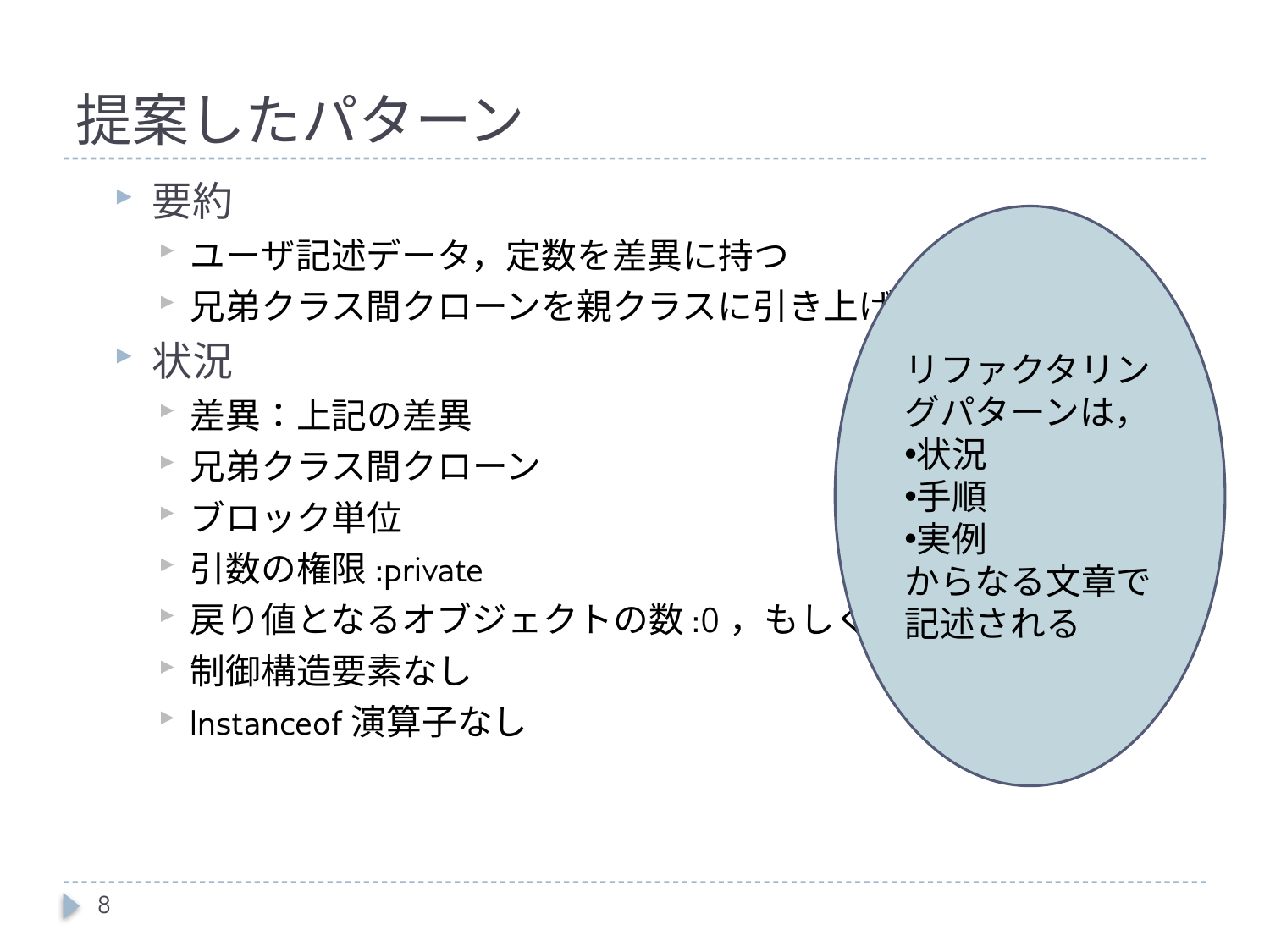

# 提案したパターン
要約
ユーザ記述データ，定数を差異に持つ
兄弟クラス間クローンを親クラスに引き上げ
状況
差異：上記の差異
兄弟クラス間クローン
ブロック単位
引数の権限:private
戻り値となるオブジェクトの数:0，もしくは1
制御構造要素なし
Instanceof演算子なし

リファクタリングパターンは，
状況
手順
実例
からなる文章で記述される
8